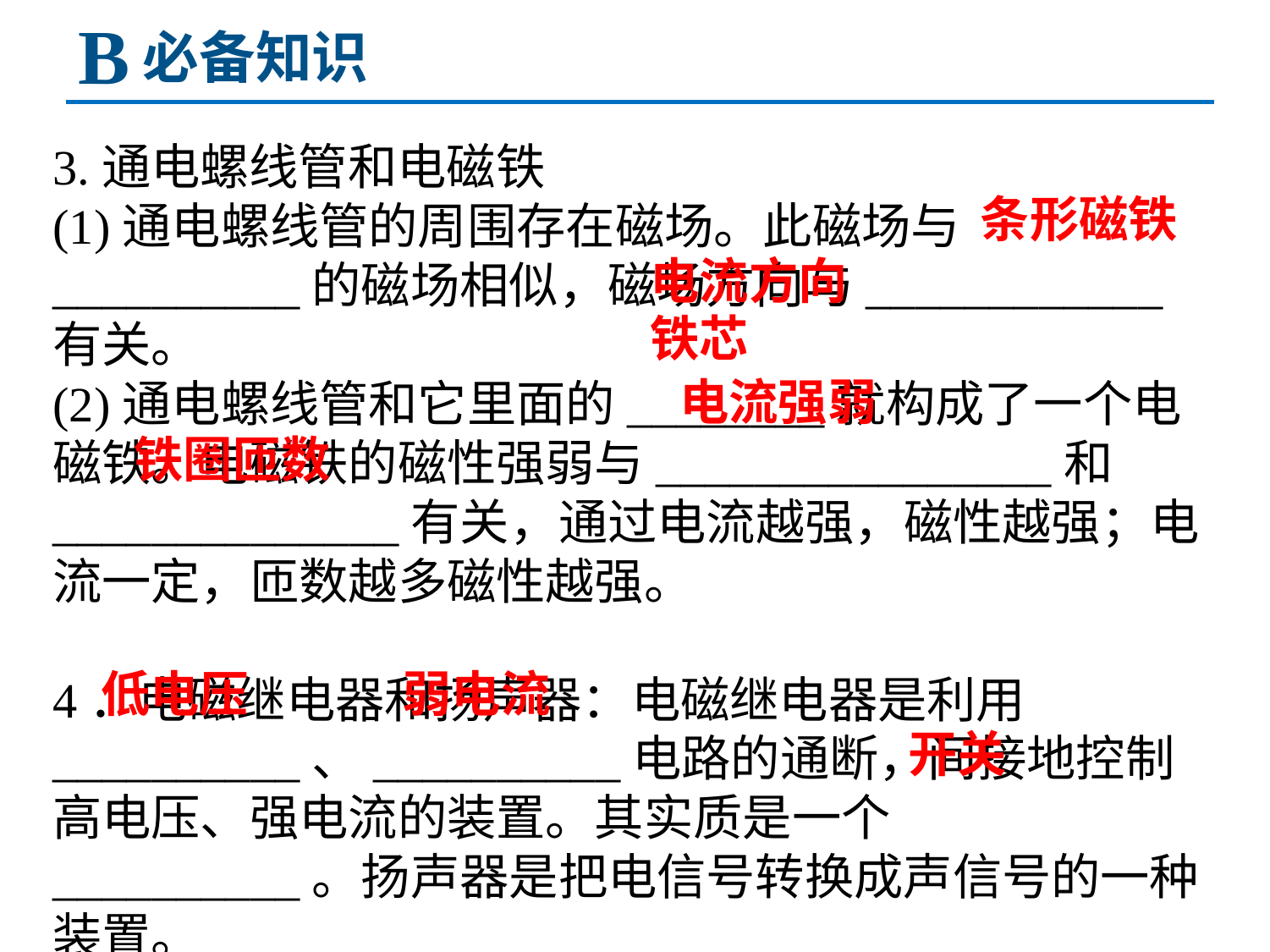

B
必备知识
3.通电螺线管和电磁铁
(1)通电螺线管的周围存在磁场。此磁场与__________的磁场相似，磁场方向与____________有关。
(2)通电螺线管和它里面的________就构成了一个电磁铁。电磁铁的磁性强弱与________________和______________有关，通过电流越强，磁性越强；电流一定，匝数越多磁性越强。

4．电磁继电器和扬声器：电磁继电器是利用__________、__________电路的通断，间接地控制高电压、强电流的装置。其实质是一个__________。扬声器是把电信号转换成声信号的一种装置。
条形磁铁
电流方向
铁芯
电流强弱
铁圈匝数
低电压
弱电流
开关